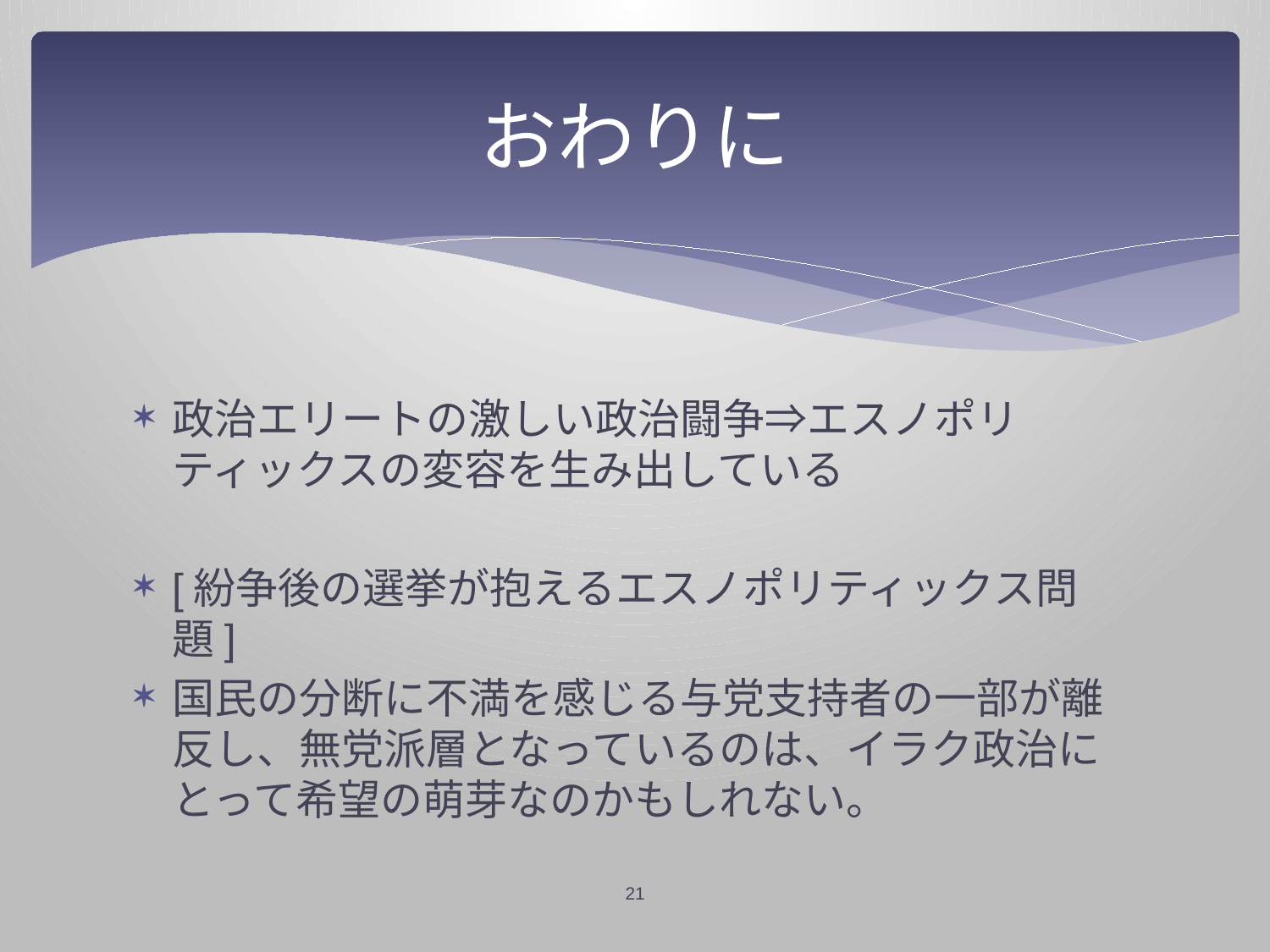

# おわりに
政治エリートの激しい政治闘争⇒エスノポリティックスの変容を生み出している

[紛争後の選挙が抱えるエスノポリティックス問題]
国民の分断に不満を感じる与党支持者の一部が離反し、無党派層となっているのは、イラク政治にとって希望の萌芽なのかもしれない。
21